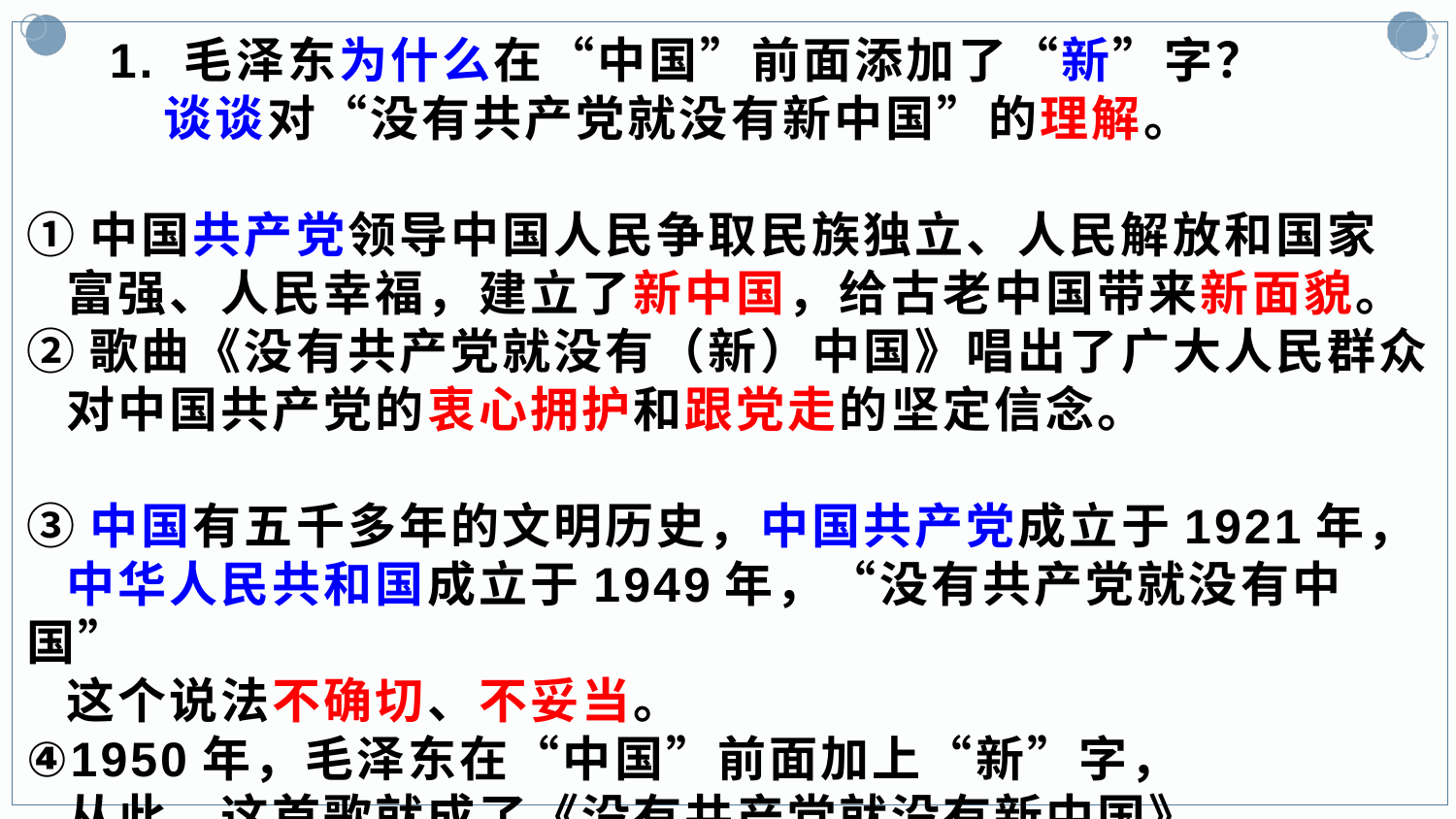

1. 毛泽东为什么在“中国”前面添加了“新”字？
         谈谈对“没有共产党就没有新中国”的理解。

①中国共产党领导中国人民争取民族独立、人民解放和国家
  富强、人民幸福，建立了新中国，给古老中国带来新面貌。
②歌曲《没有共产党就没有（新）中国》唱出了广大人民群众
  对中国共产党的衷心拥护和跟党走的坚定信念。

③中国有五千多年的文明历史，中国共产党成立于1921年，
  中华人民共和国成立于1949年，“没有共产党就没有中国”
  这个说法不确切、不妥当。
④1950年，毛泽东在“中国”前面加上“新”字，
  从此，这首歌就成了《没有共产党就没有新中国》。